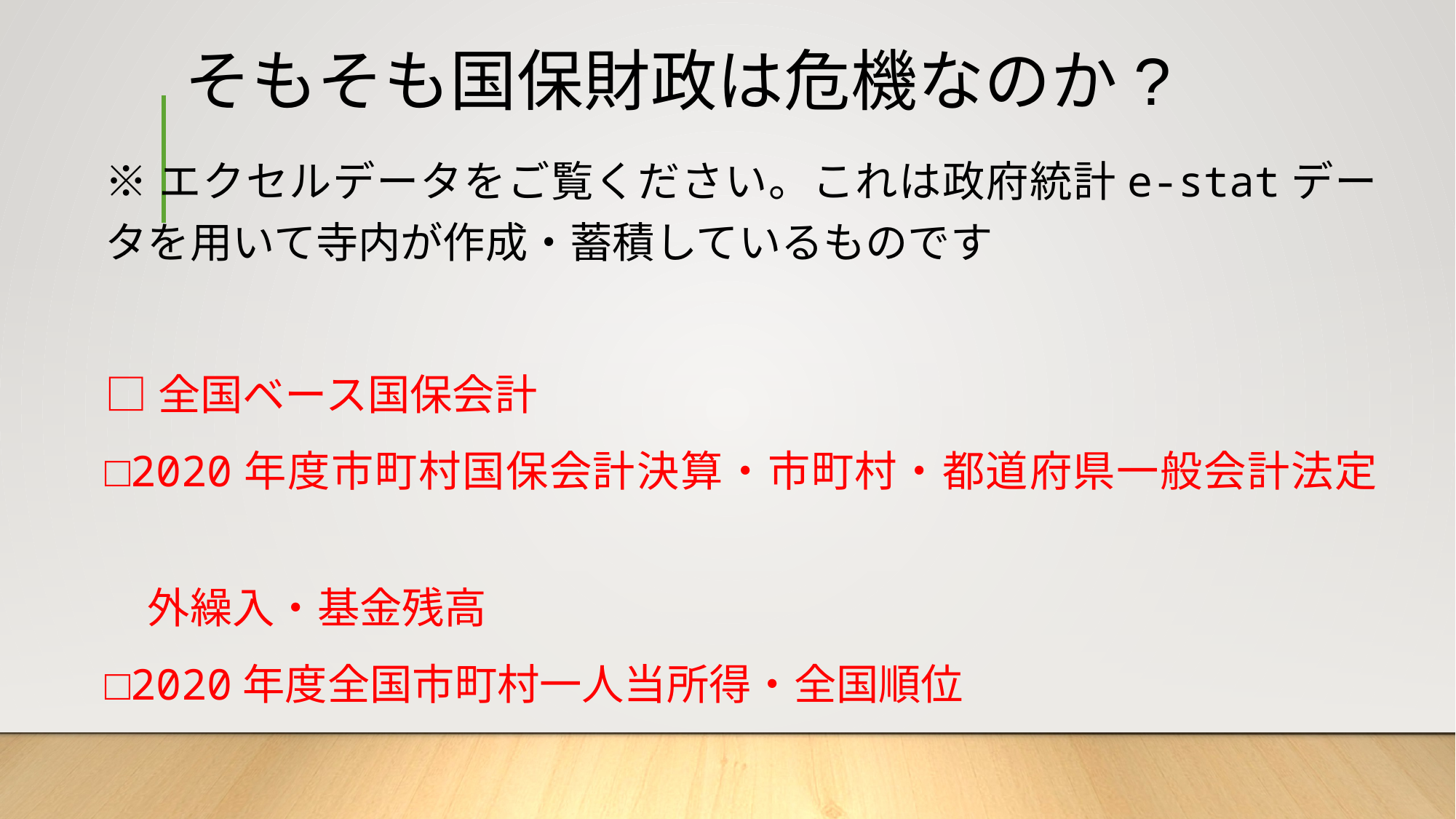

# そもそも国保財政は危機なのか?
※エクセルデータをご覧ください。これは政府統計e-statデータを用いて寺内が作成・蓄積しているものです

□全国ベース国保会計
□2020年度市町村国保会計決算・市町村・都道府県一般会計法定
　外繰入・基金残高
□2020年度全国市町村一人当所得・全国順位